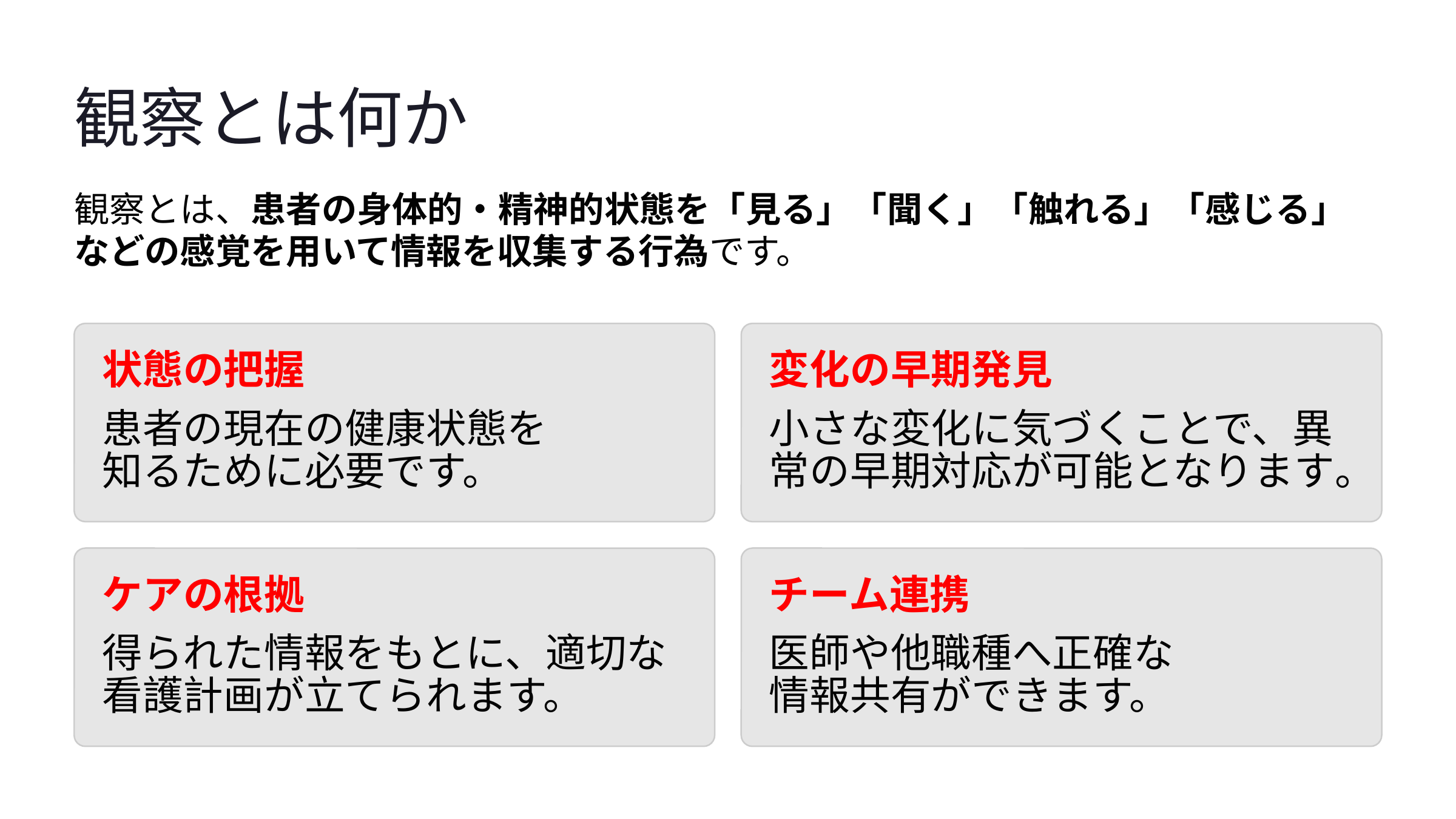

観察とは何か
観察とは、患者の身体的・精神的状態を「見る」「聞く」「触れる」「感じる」などの感覚を用いて情報を収集する行為です。

状態の把握
変化の早期発見
患者の現在の健康状態を
知るために必要です。
小さな変化に気づくことで、異常の早期対応が可能となります。

ケアの根拠
チーム連携
得られた情報をもとに、適切な看護計画が立てられます。
医師や他職種へ正確な
情報共有ができます。